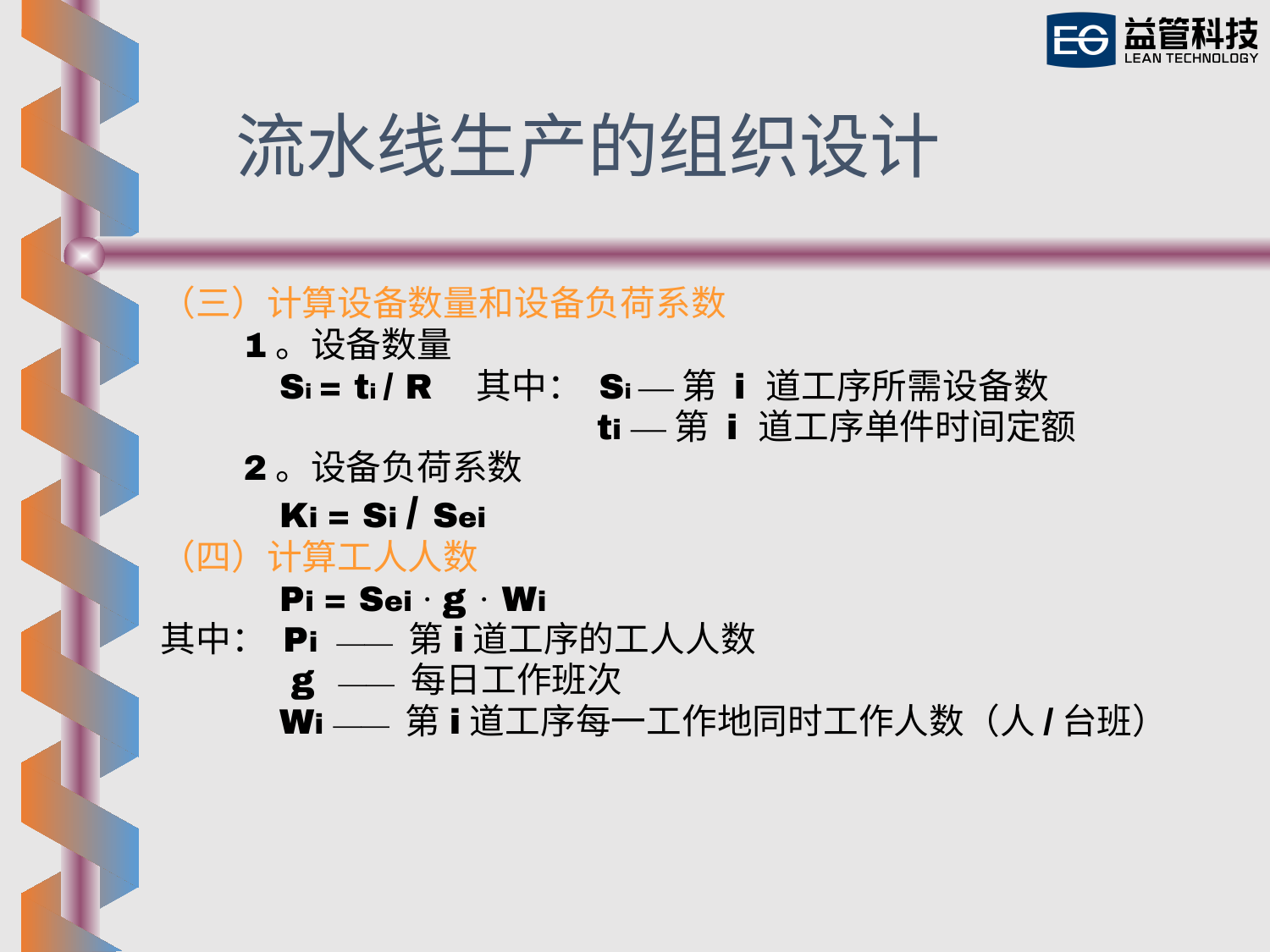

流水线生产的组织设计
（三）计算设备数量和设备负荷系数
       1。设备数量
          Si = ti / R   其中： Si —第 i 道工序所需设备数
                                    ti —第 i 道工序单件时间定额
       2。设备负荷系数
          Ki = Si / Sei
（四）计算工人人数
          Pi = Sei · g · Wi
其中： Pi  —— 第i道工序的工人人数
           g  —— 每日工作班次
          Wi —— 第i道工序每一工作地同时工作人数（人/台班）

14